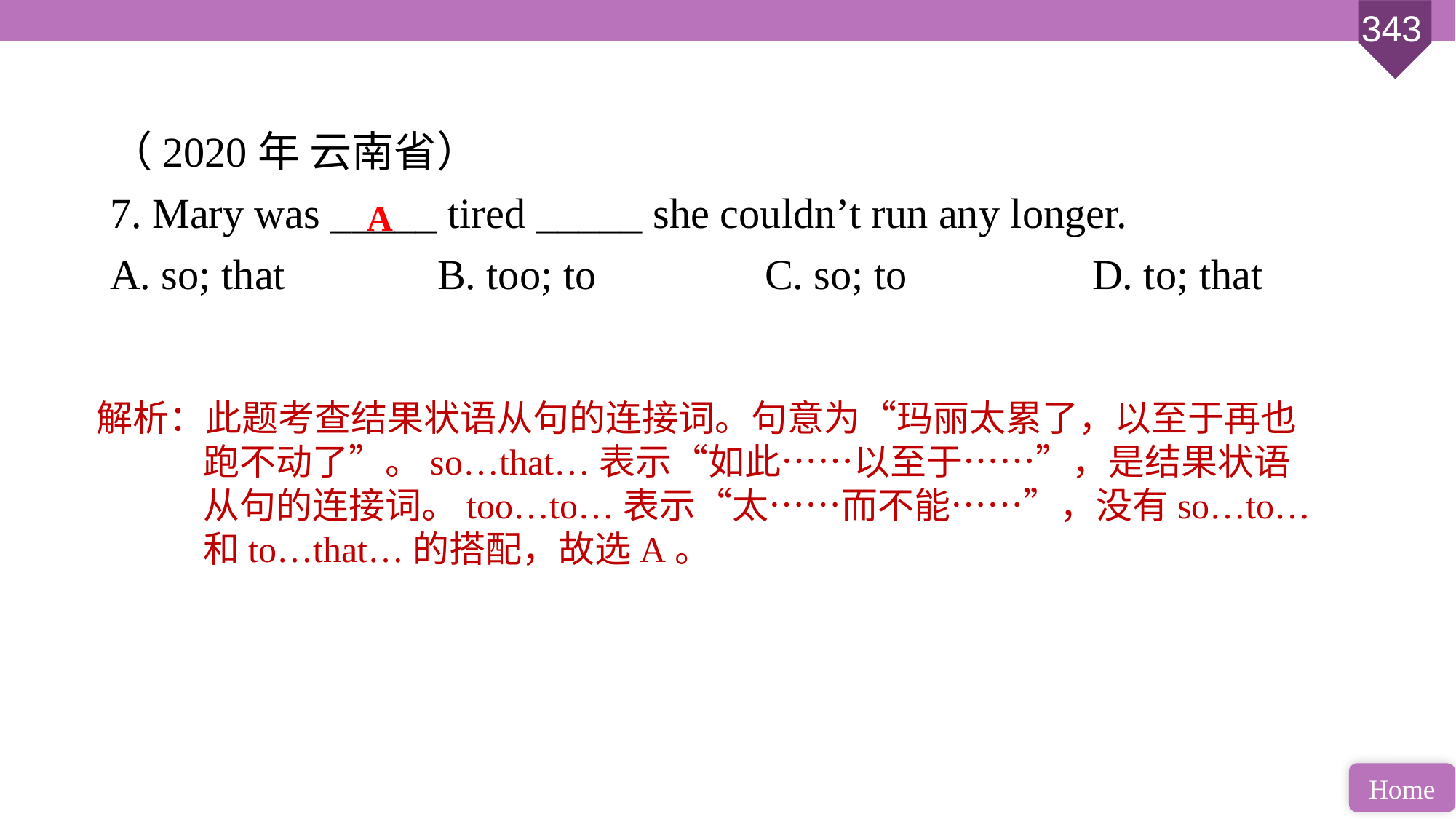

（2020年 云南省）
7. Mary was _____ tired _____ she couldn’t run any longer.
A. so; that 		B. too; to 		C. so; to 		D. to; that
A
解析：此题考查结果状语从句的连接词。句意为“玛丽太累了，以至于再也跑不动了”。so…that…表示“如此……以至于……”，是结果状语从句的连接词。too…to…表示“太……而不能……”，没有so…to…和to…that…的搭配，故选A。